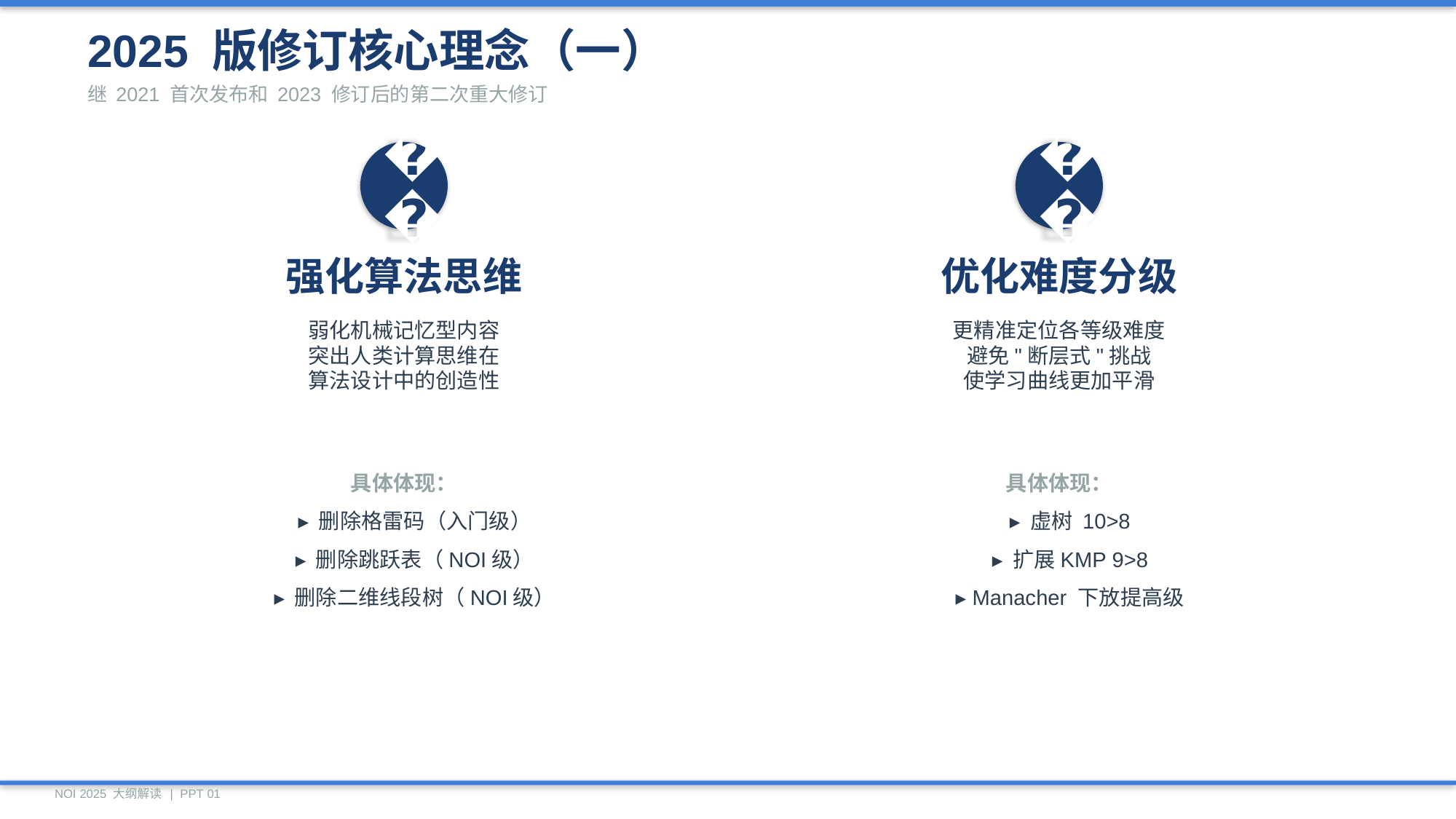

2025 版修订核心理念（一）
继 2021 首次发布和 2023 修订后的第二次重大修订
🧠
🎯
强化算法思维
优化难度分级
弱化机械记忆型内容
突出人类计算思维在
算法设计中的创造性
更精准定位各等级难度
避免"断层式"挑战
使学习曲线更加平滑
具体体现：
具体体现：
▸ 删除格雷码（入门级）
▸ 虚树 10>8
▸ 删除跳跃表（NOI级）
▸ 扩展KMP 9>8
▸ 删除二维线段树（NOI级）
▸ Manacher 下放提高级

NOI 2025 大纲解读  |  PPT 01